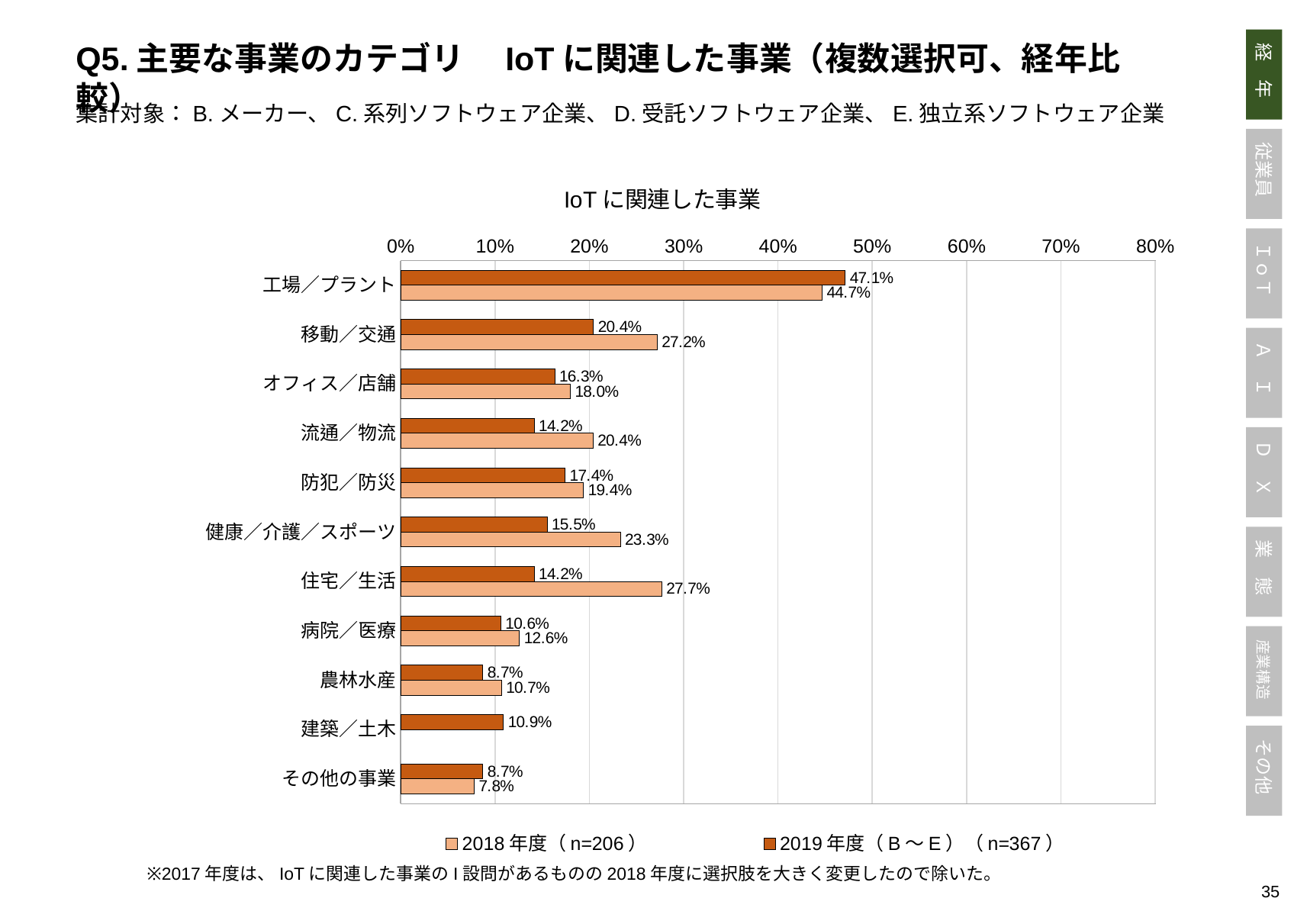

Q5.主要な事業のカテゴリ　IoTに関連した事業（複数選択可、経年比較）
集計対象：B.メーカー、C.系列ソフトウェア企業、D.受託ソフトウェア企業、E.独立系ソフトウェア企業

### Chart: IoTに関連した事業

| Category | 2019年度（B～E）（n=367） | 2018年度（n=206） |
|---|---|---|
| 工場／プラント | 0.4713896457765668 | 0.447 |
| 移動／交通 | 0.20435967302452315 | 0.272 |
| オフィス／店舗 | 0.16348773841961853 | 0.18 |
| 流通／物流 | 0.14168937329700274 | 0.204 |
| 防犯／防災 | 0.17438692098092642 | 0.194 |
| 健康／介護／スポーツ | 0.1553133514986376 | 0.233 |
| 住宅／生活 | 0.14168937329700274 | 0.277 |
| 病院／医療 | 0.10626702997275204 | 0.126 |
| 農林水産 | 0.08719346049046321 | 0.107 |
| 建築／土木 | 0.10899182561307902 | None |
| その他の事業 | 0.08719346049046321 | 0.078 |
※2017年度は、IoTに関連した事業のI設問があるものの2018年度に選択肢を大きく変更したので除いた。
35